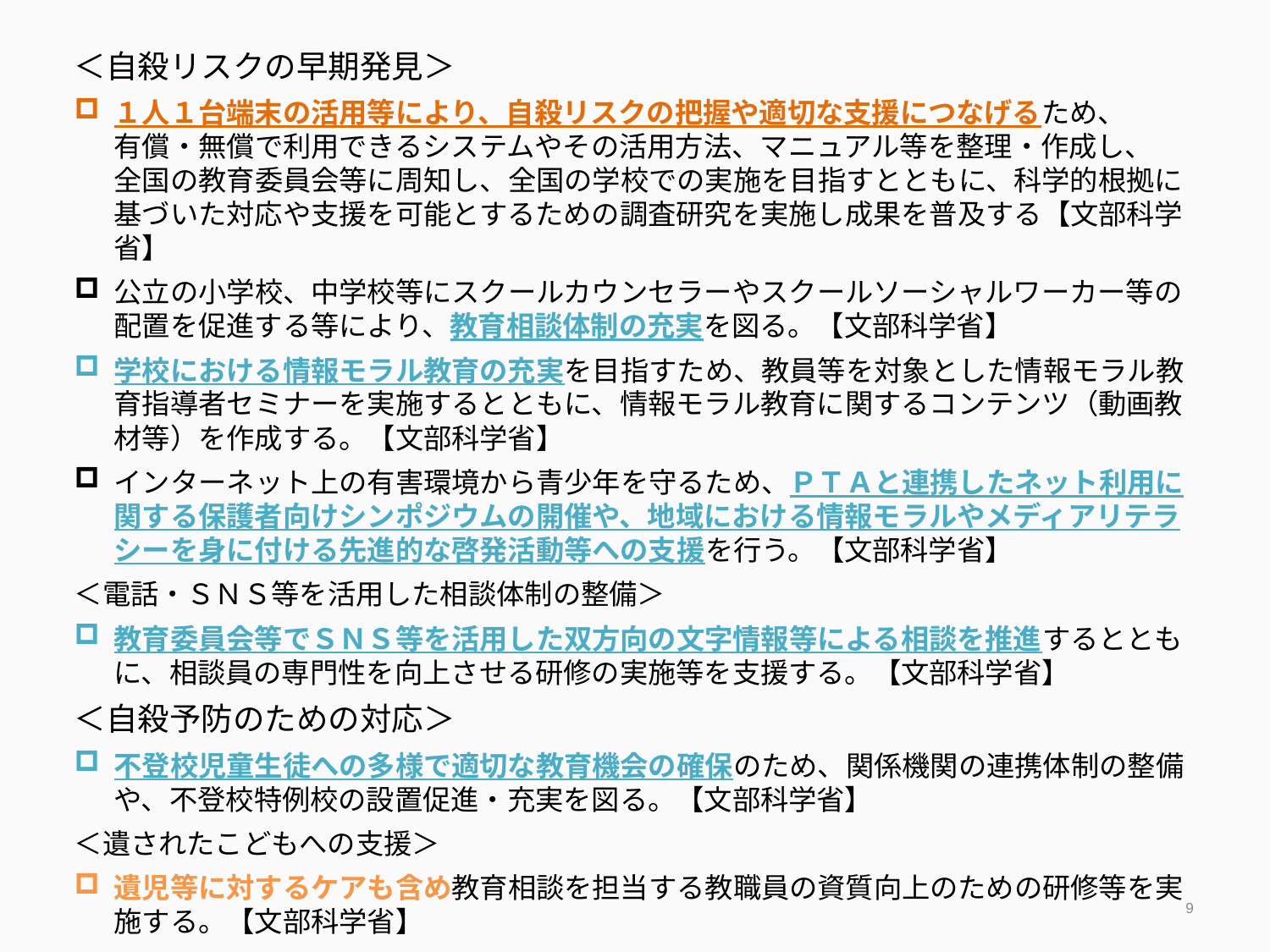

＜自殺リスクの早期発見＞
１人１台端末の活用等により、自殺リスクの把握や適切な支援につなげるため、　　有償・無償で利用できるシステムやその活用方法、マニュアル等を整理・作成し、　全国の教育委員会等に周知し、全国の学校での実施を目指すとともに、科学的根拠に基づいた対応や支援を可能とするための調査研究を実施し成果を普及する【文部科学省】
公立の小学校、中学校等にスクールカウンセラーやスクールソーシャルワーカー等の配置を促進する等により、教育相談体制の充実を図る。【文部科学省】
学校における情報モラル教育の充実を目指すため、教員等を対象とした情報モラル教育指導者セミナーを実施するとともに、情報モラル教育に関するコンテンツ（動画教材等）を作成する。【文部科学省】
インターネット上の有害環境から青少年を守るため、ＰＴＡと連携したネット利用に関する保護者向けシンポジウムの開催や、地域における情報モラルやメディアリテラシーを身に付ける先進的な啓発活動等への支援を行う。【文部科学省】
＜電話・ＳＮＳ等を活用した相談体制の整備＞
教育委員会等でＳＮＳ等を活用した双方向の文字情報等による相談を推進するとともに、相談員の専門性を向上させる研修の実施等を支援する。【文部科学省】
＜自殺予防のための対応＞
不登校児童生徒への多様で適切な教育機会の確保のため、関係機関の連携体制の整備や、不登校特例校の設置促進・充実を図る。【文部科学省】
＜遺されたこどもへの支援＞
遺児等に対するケアも含め教育相談を担当する教職員の資質向上のための研修等を実施する。【文部科学省】
9